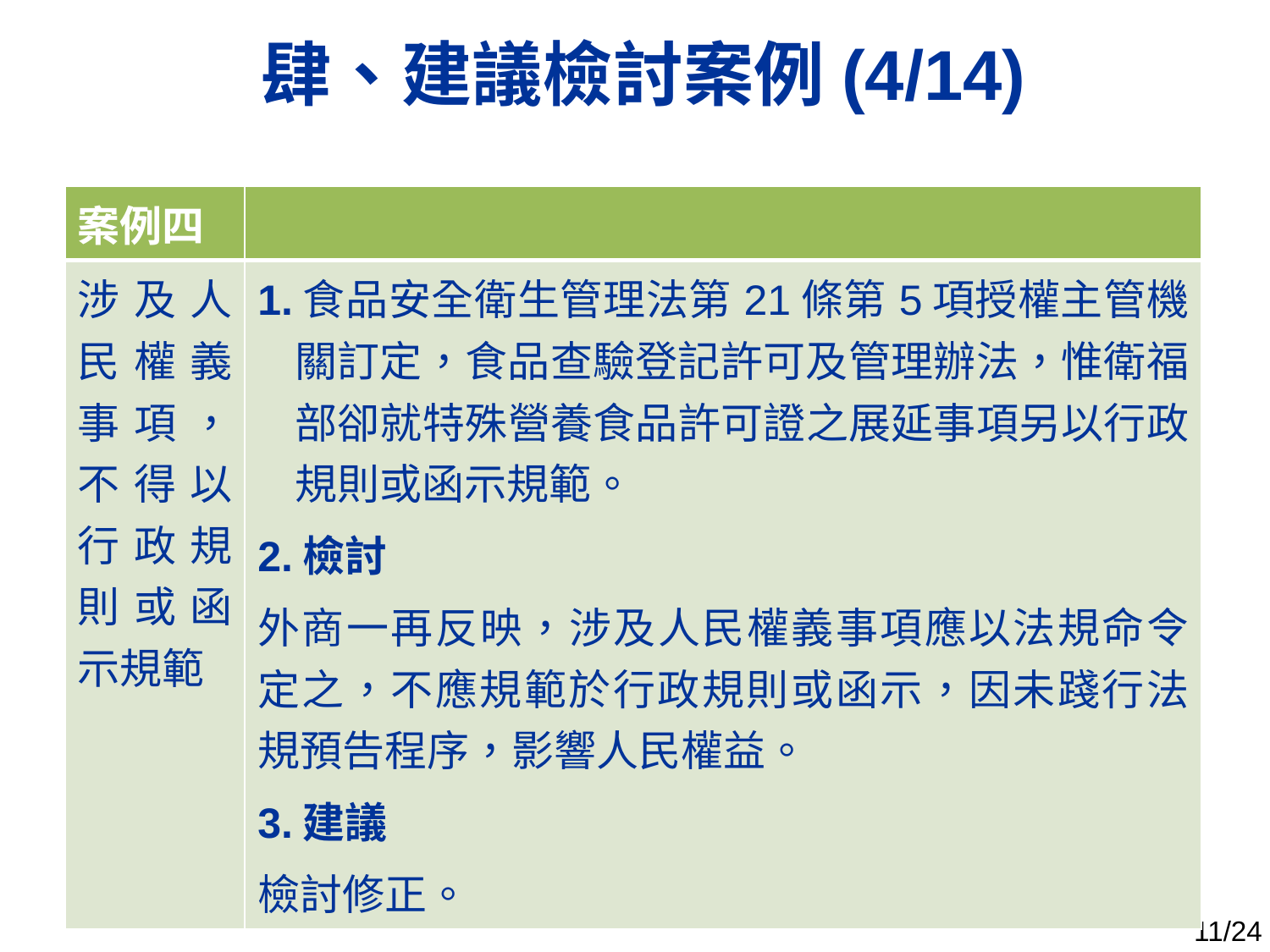

肆、建議檢討案例(4/14)

| 案例四 |  |
| --- | --- |
| 涉及人民權義事項，不得以行政規則或函示規範 | 1.食品安全衛生管理法第21條第5項授權主管機關訂定，食品查驗登記許可及管理辦法，惟衛福部卻就特殊營養食品許可證之展延事項另以行政規則或函示規範。 2.檢討 外商一再反映，涉及人民權義事項應以法規命令定之，不應規範於行政規則或函示，因未踐行法規預告程序，影響人民權益。 3.建議 檢討修正。 |